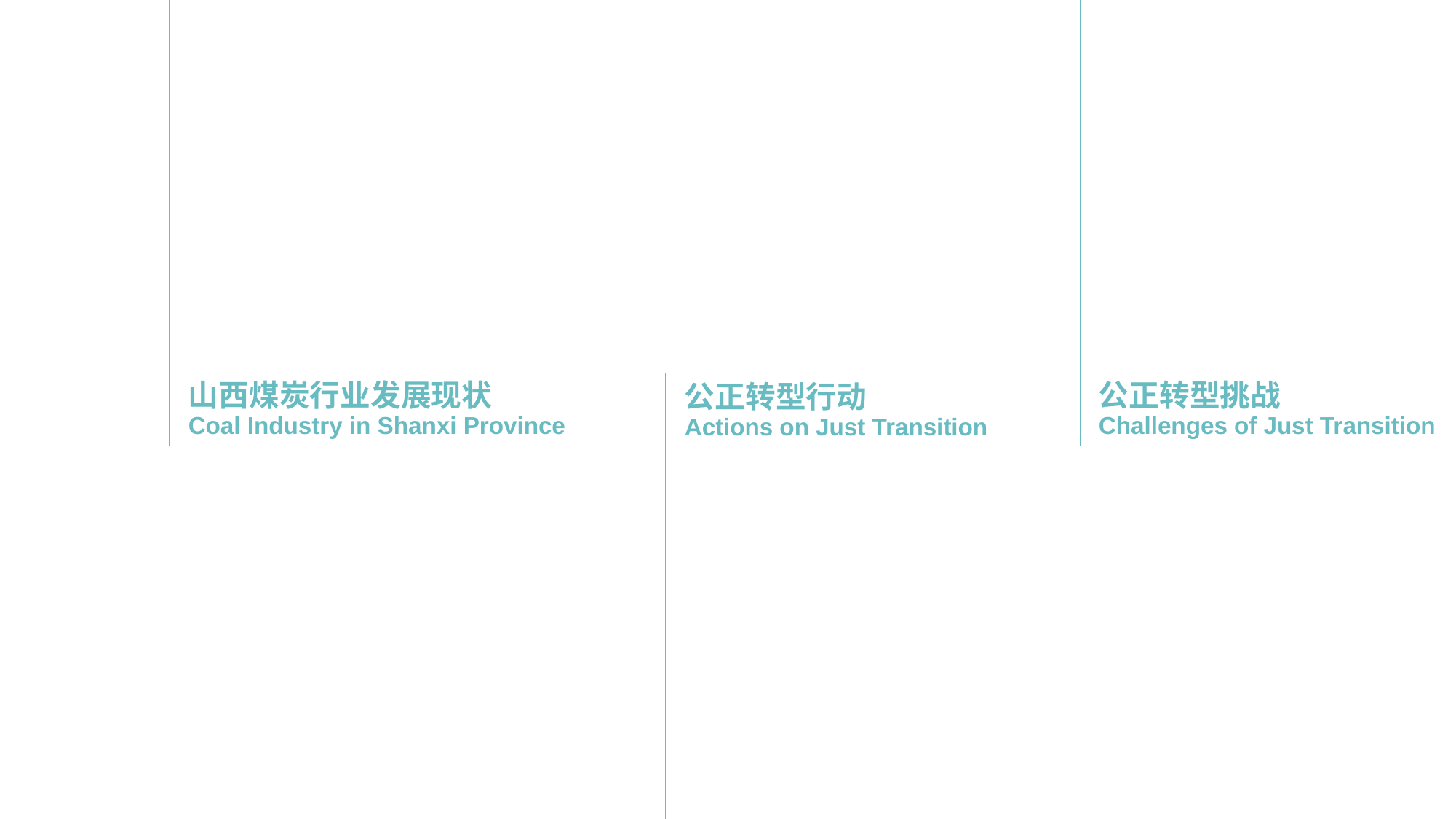

山西煤炭行业发展现状
Coal Industry in Shanxi Province
公正转型挑战
Challenges of Just Transition
公正转型行动
Actions on Just Transition